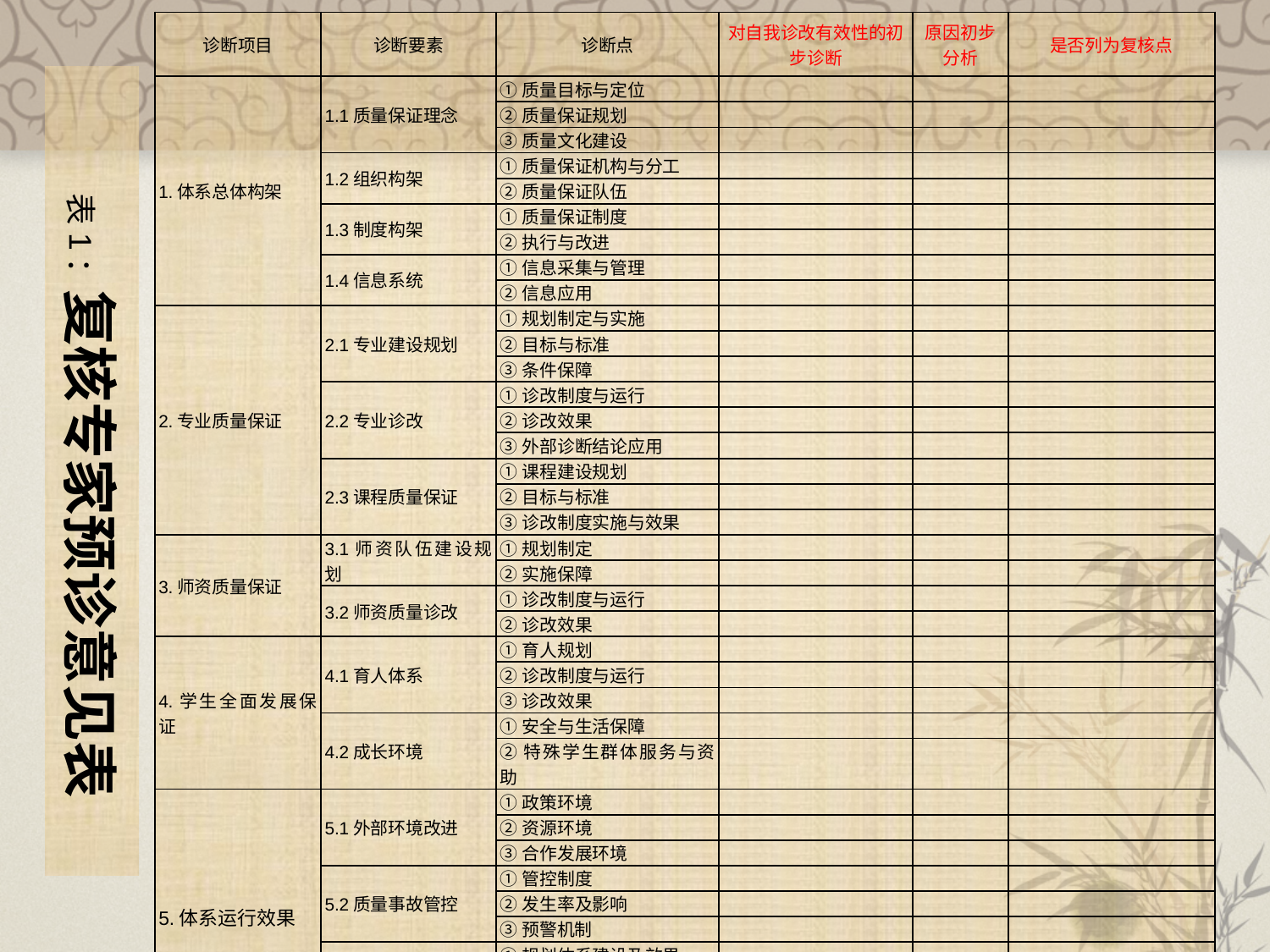

| 诊断项目 | 诊断要素 | 诊断点 | 对自我诊改有效性的初步诊断 | 原因初步分析 | 是否列为复核点 |
| --- | --- | --- | --- | --- | --- |
| 1.体系总体构架 | 1.1质量保证理念 | ①质量目标与定位 |  |  |  |
|  |  | ②质量保证规划 |  |  |  |
|  |  | ③质量文化建设 |  |  |  |
|  | 1.2组织构架 | ①质量保证机构与分工 |  |  |  |
|  |  | ②质量保证队伍 |  |  |  |
|  | 1.3制度构架 | ①质量保证制度 |  |  |  |
|  |  | ②执行与改进 |  |  |  |
|  | 1.4信息系统 | ①信息采集与管理 |  |  |  |
|  |  | ②信息应用 |  |  |  |
| 2.专业质量保证 | 2.1专业建设规划 | ①规划制定与实施 |  |  |  |
|  |  | ②目标与标准 |  |  |  |
|  |  | ③条件保障 |  |  |  |
|  | 2.2专业诊改 | ①诊改制度与运行 |  |  |  |
|  |  | ②诊改效果 |  |  |  |
|  |  | ③外部诊断结论应用 |  |  |  |
|  | 2.3课程质量保证 | ①课程建设规划 |  |  |  |
|  |  | ②目标与标准 |  |  |  |
|  |  | ③诊改制度实施与效果 |  |  |  |
| 3.师资质量保证 | 3.1师资队伍建设规划 | ①规划制定 |  |  |  |
|  |  | ②实施保障 |  |  |  |
|  | 3.2师资质量诊改 | ①诊改制度与运行 |  |  |  |
|  |  | ②诊改效果 |  |  |  |
| 4.学生全面发展保证 | 4.1育人体系 | ①育人规划 |  |  |  |
|  |  | ②诊改制度与运行 |  |  |  |
|  |  | ③诊改效果 |  |  |  |
|  | 4.2成长环境 | ①安全与生活保障 |  |  |  |
|  |  | ②特殊学生群体服务与资助 |  |  |  |
| 5.体系运行效果 | 5.1外部环境改进 | ①政策环境 |  |  |  |
|  |  | ②资源环境 |  |  |  |
|  |  | ③合作发展环境 |  |  |  |
|  | 5.2质量事故管控 | ①管控制度 |  |  |  |
|  |  | ②发生率及影响 |  |  |  |
|  |  | ③预警机制 |  |  |  |
|  | 5.3质量保证效果 | ①规划体系建设及效果 |  |  |  |
|  |  | ②标准体系建设及效果 |  |  |  |
|  |  | ③诊改机制建设及效果 |  |  |  |
|  | 5.4体系特色 | 学校质量保证体系特色 |  |  |  |
表1：复核专家预诊意见表